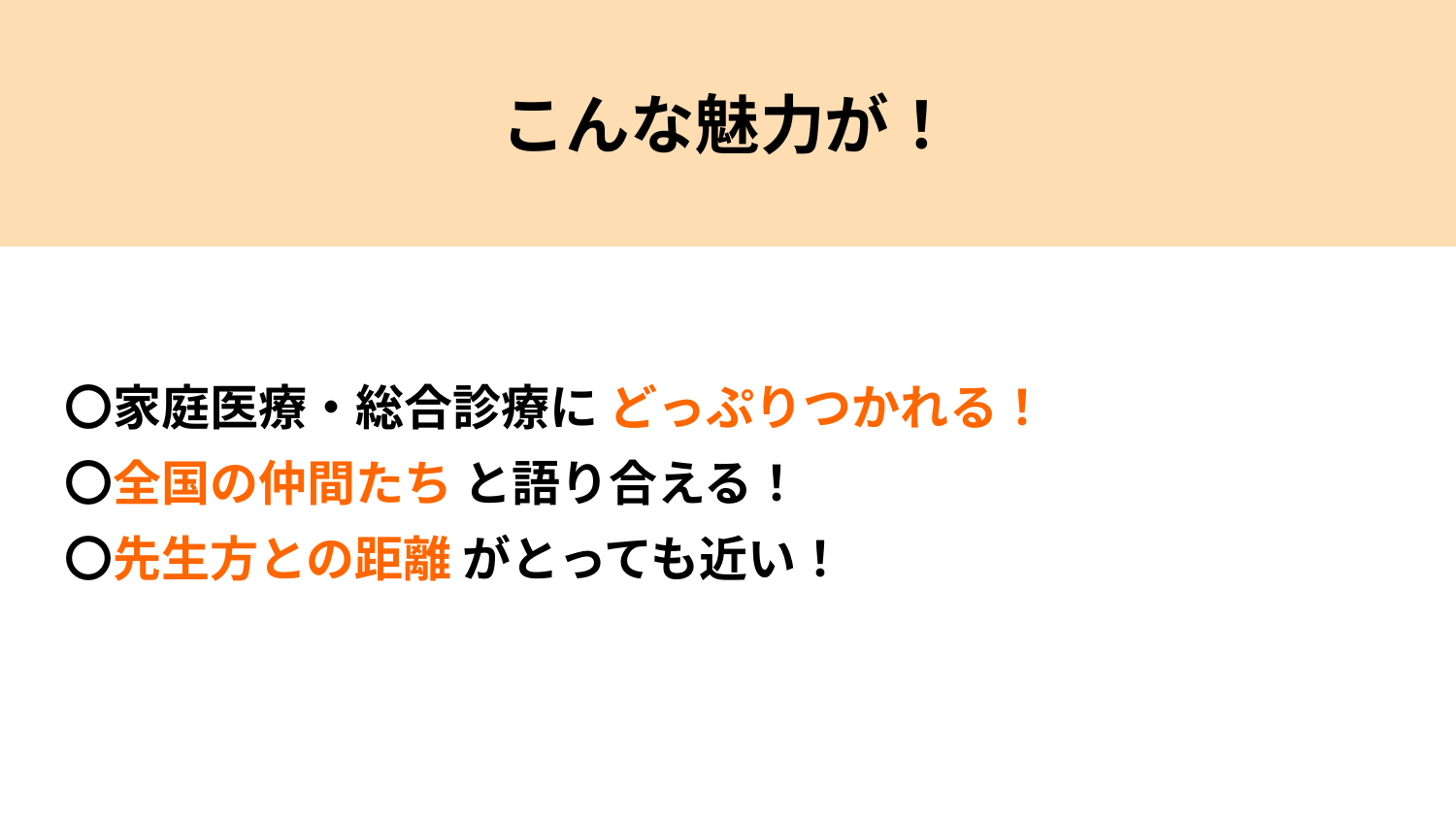

こんな魅力が！
#

〇家庭医療・総合診療に どっぷりつかれる！
〇全国の仲間たち と語り合える！
〇先生方との距離 がとっても近い！